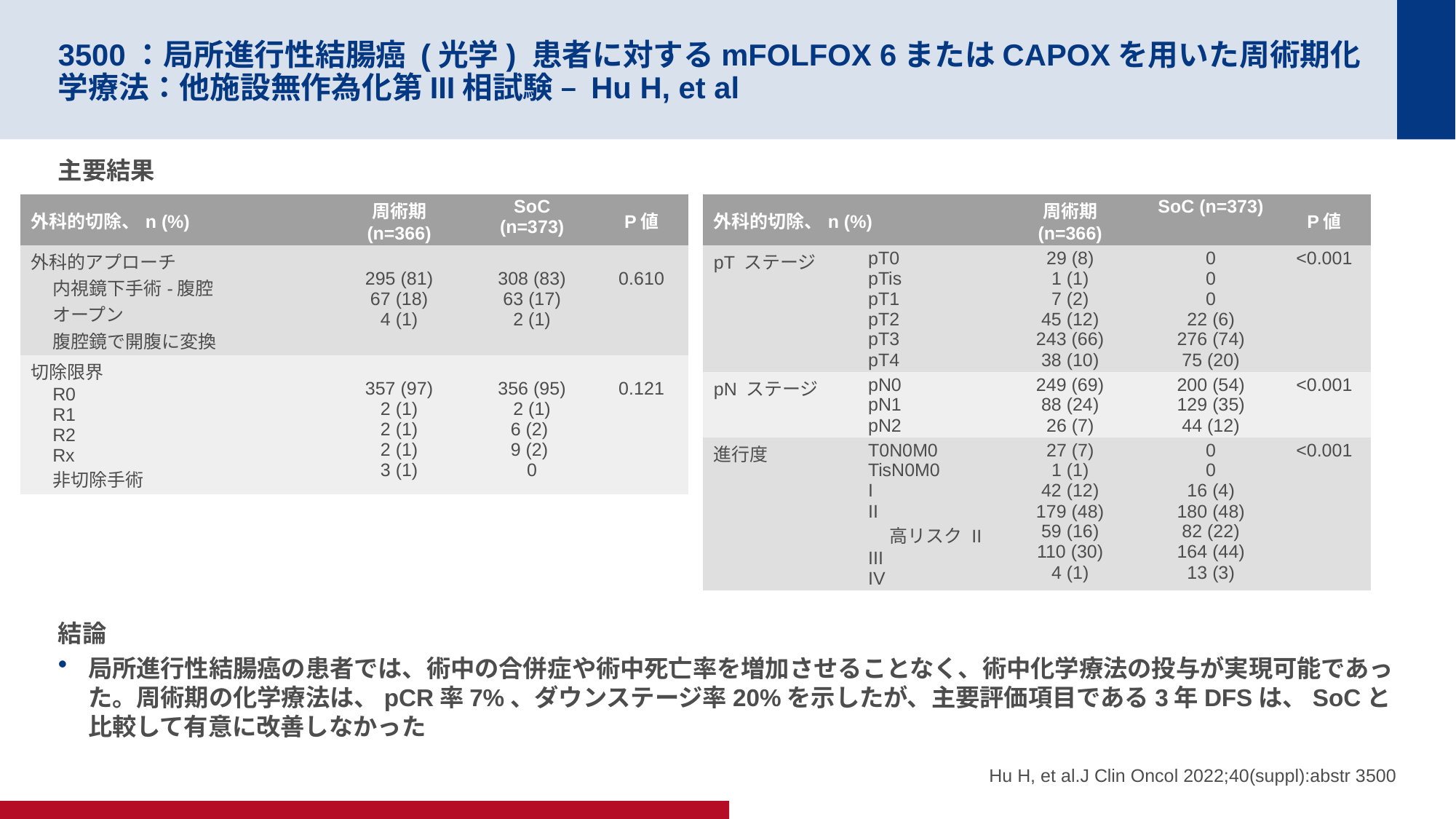

# 3500：局所進行性結腸癌 (光学) 患者に対するmFOLFOX 6またはCAPOXを用いた周術期化学療法：他施設無作為化第III相試験 – Hu H, et al
主要結果
結論
局所進行性結腸癌の患者では、術中の合併症や術中死亡率を増加させることなく、術中化学療法の投与が実現可能であった。周術期の化学療法は、pCR率7%、ダウンステージ率20%を示したが、主要評価項目である3年DFSは、SoCと比較して有意に改善しなかった
| 外科的切除、n (%) | 周術期 (n=366) | SoC (n=373) | P値 |
| --- | --- | --- | --- |
| 外科的アプローチ 内視鏡下手術-腹腔 オープン 腹腔鏡で開腹に変換 | 295 (81) 67 (18) 4 (1) | 308 (83) 63 (17) 2 (1) | 0.610 |
| 切除限界 R0 R1 R2 Rx 非切除手術 | 357 (97) 2 (1) 2 (1) 2 (1) 3 (1) | 356 (95) 2 (1) 6 (2) 9 (2) 0 | 0.121 |
| 外科的切除、n (%) |  | 周術期 (n=366) | SoC (n=373) | P値 |
| --- | --- | --- | --- | --- |
| pT ステージ | pT0 pTis pT1 pT2 pT3 pT4 | 29 (8) 1 (1) 7 (2) 45 (12) 243 (66) 38 (10) | 0 0 0 22 (6) 276 (74) 75 (20) | <0.001 |
| pN ステージ | pN0 pN1 pN2 | 249 (69) 88 (24) 26 (7) | 200 (54) 129 (35) 44 (12) | <0.001 |
| 進行度 | T0N0M0 TisN0M0 I II 高リスク II III IV | 27 (7) 1 (1) 42 (12) 179 (48) 59 (16) 110 (30) 4 (1) | 0 0 16 (4) 180 (48) 82 (22) 164 (44) 13 (3) | <0.001 |
Hu H, et al.J Clin Oncol 2022;40(suppl):abstr 3500